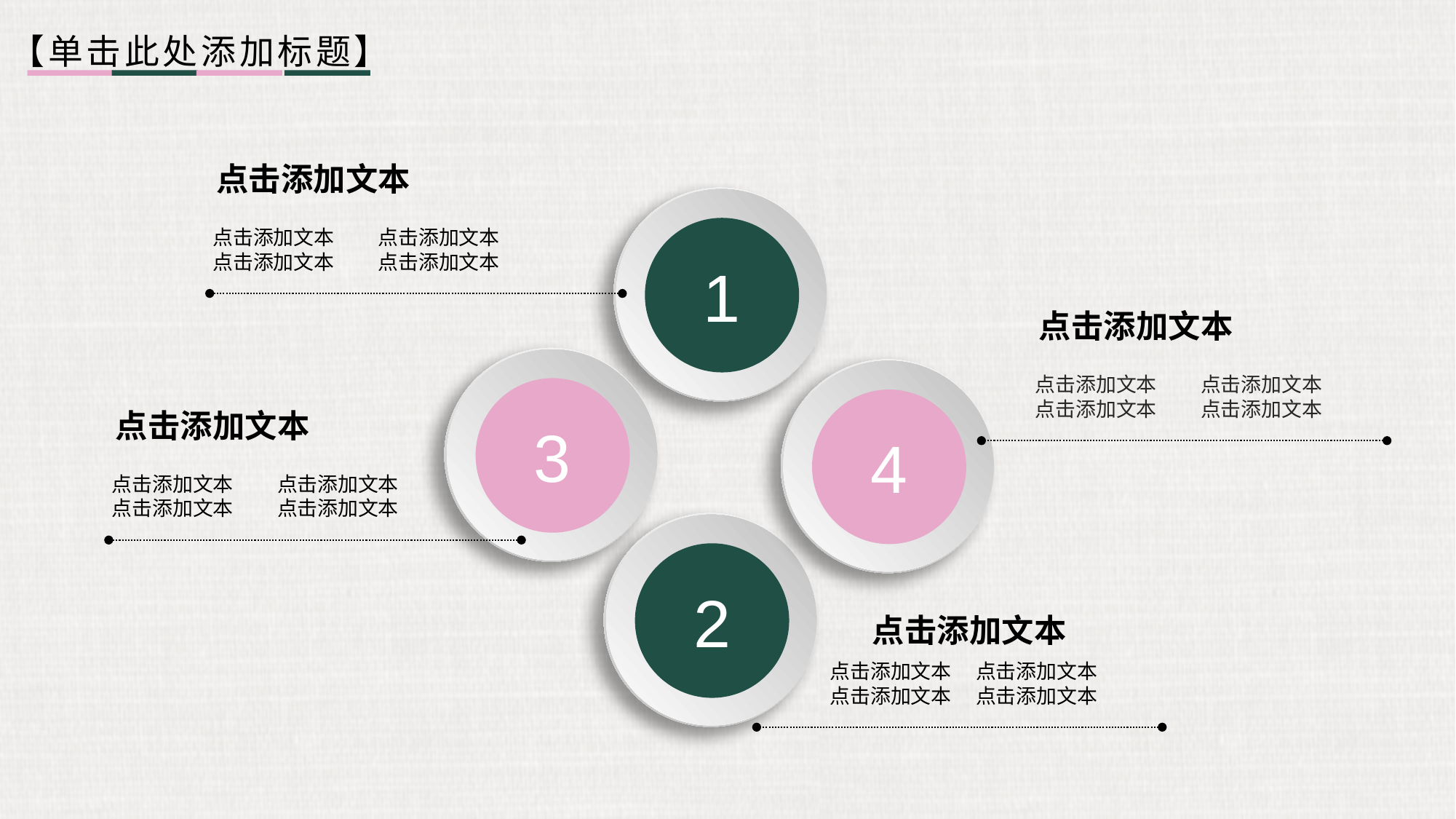

【单击此处添加标题】

点击添加文本
点击添加文本
点击添加文本
点击添加文本
点击添加文本

1
点击添加文本
点击添加文本
点击添加文本
点击添加文本
点击添加文本

3

4
点击添加文本
点击添加文本
点击添加文本
点击添加文本
点击添加文本

2
点击添加文本
点击添加文本
点击添加文本
点击添加文本
点击添加文本